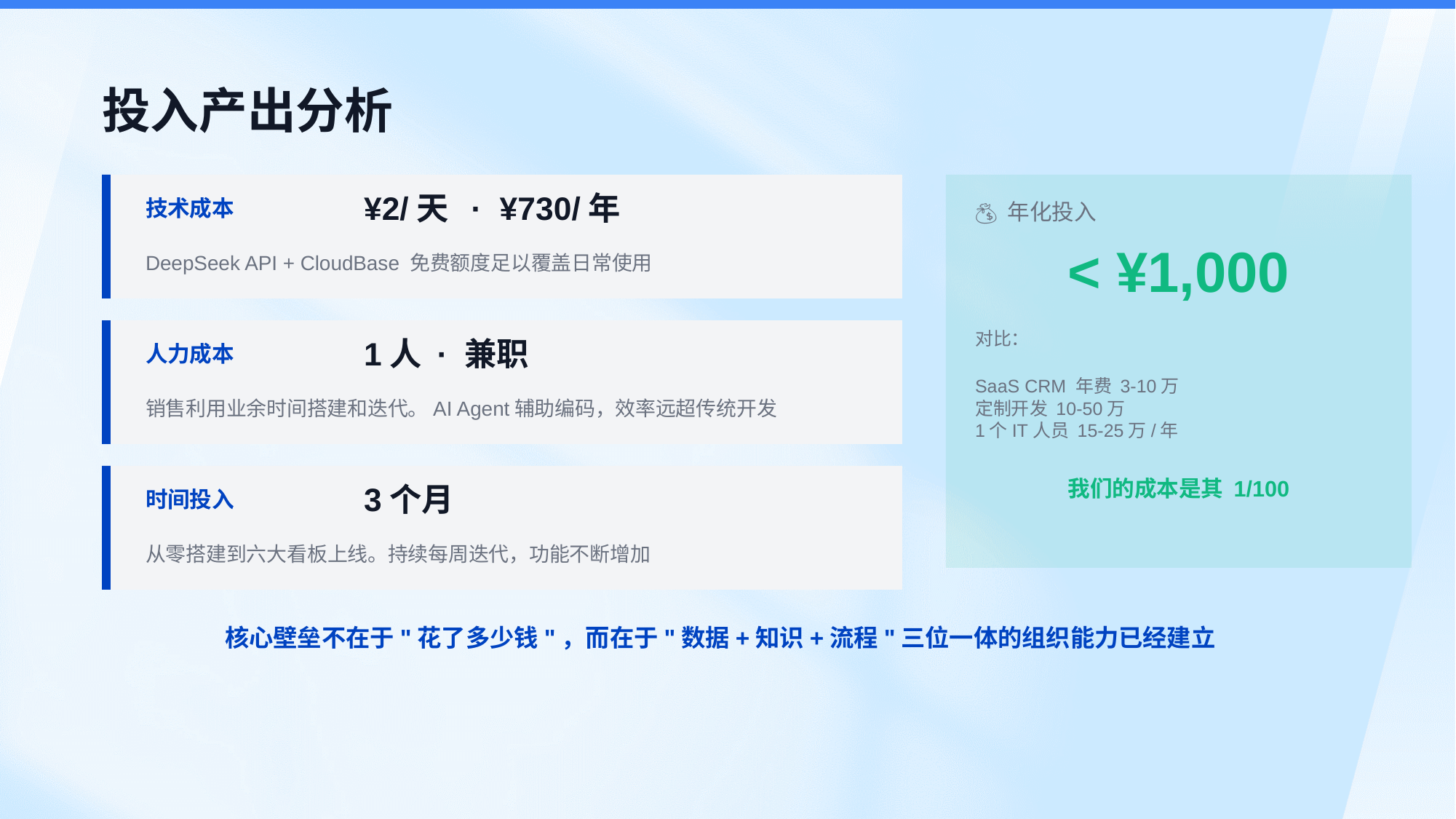

投入产出分析

技术成本
¥2/天  ·  ¥730/年
💰 年化投入
< ¥1,000
DeepSeek API + CloudBase 免费额度足以覆盖日常使用

对比：
人力成本
1人 · 兼职
SaaS CRM 年费 3-10万
定制开发 10-50万
1个IT人员 15-25万/年
销售利用业余时间搭建和迭代。AI Agent辅助编码，效率远超传统开发

我们的成本是其 1/100
时间投入
3个月
从零搭建到六大看板上线。持续每周迭代，功能不断增加
核心壁垒不在于"花了多少钱"，而在于"数据+知识+流程"三位一体的组织能力已经建立